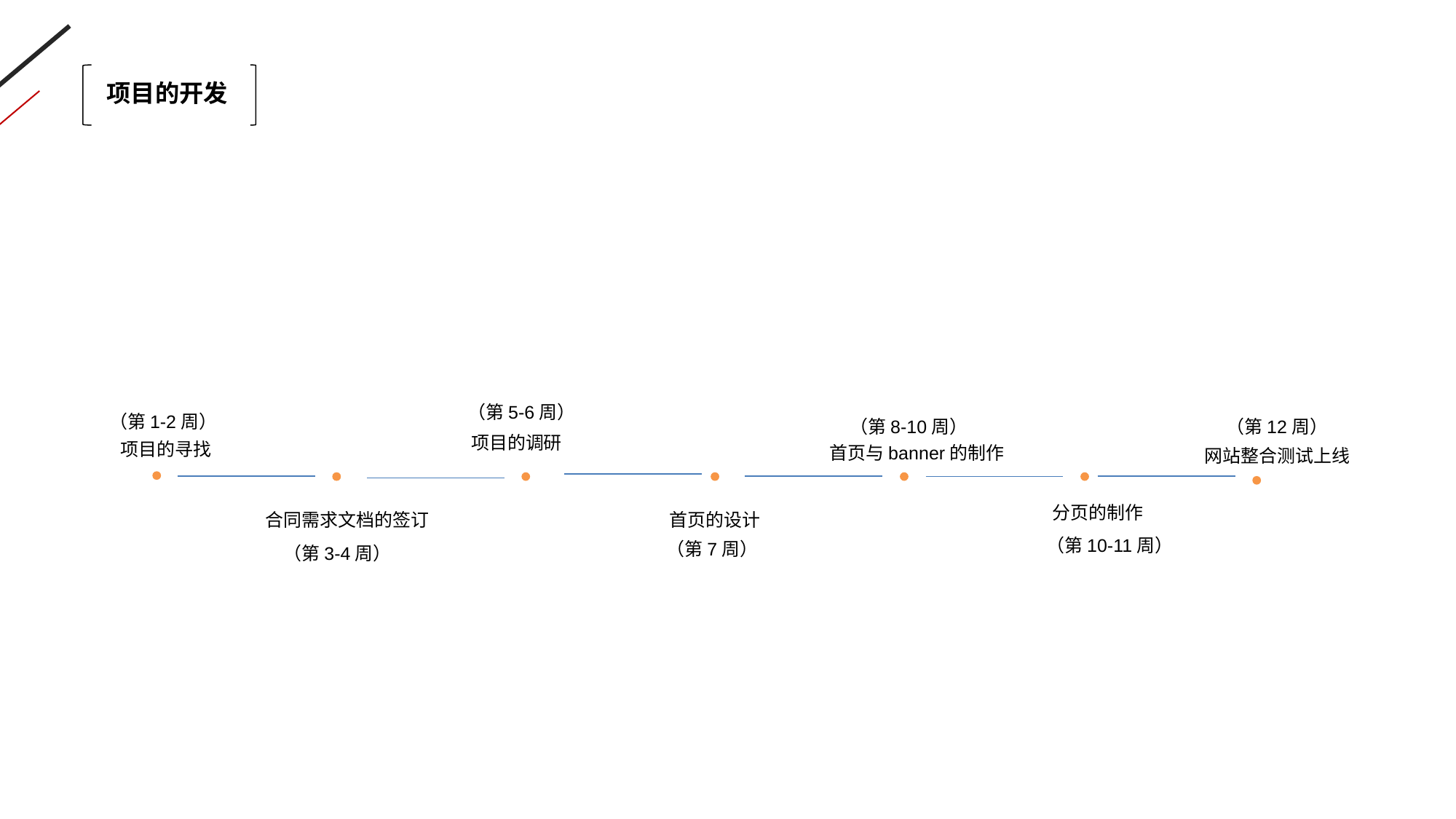

项目的开发
（第5-6周）
（第1-2周）
（第8-10周）
（第12周）
项目的调研
项目的寻找
首页与banner的制作
网站整合测试上线

分页的制作
合同需求文档的签订
首页的设计
（第10-11周）
（第7周）
（第3-4周）